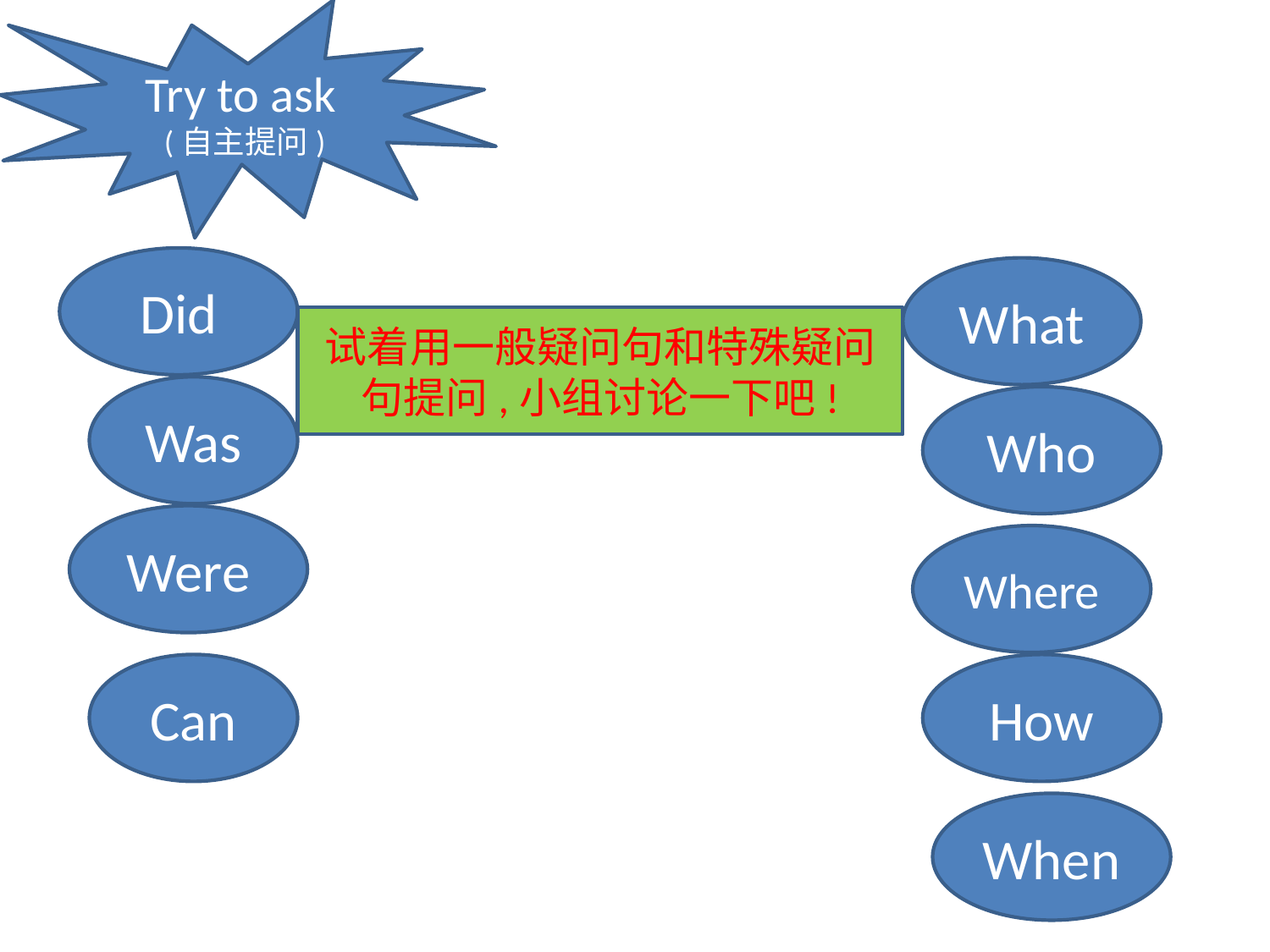

Try to ask
(自主提问)
Did
What
试着用一般疑问句和特殊疑问句提问,小组讨论一下吧!
Was
Who
Were
Where
Can
How
When